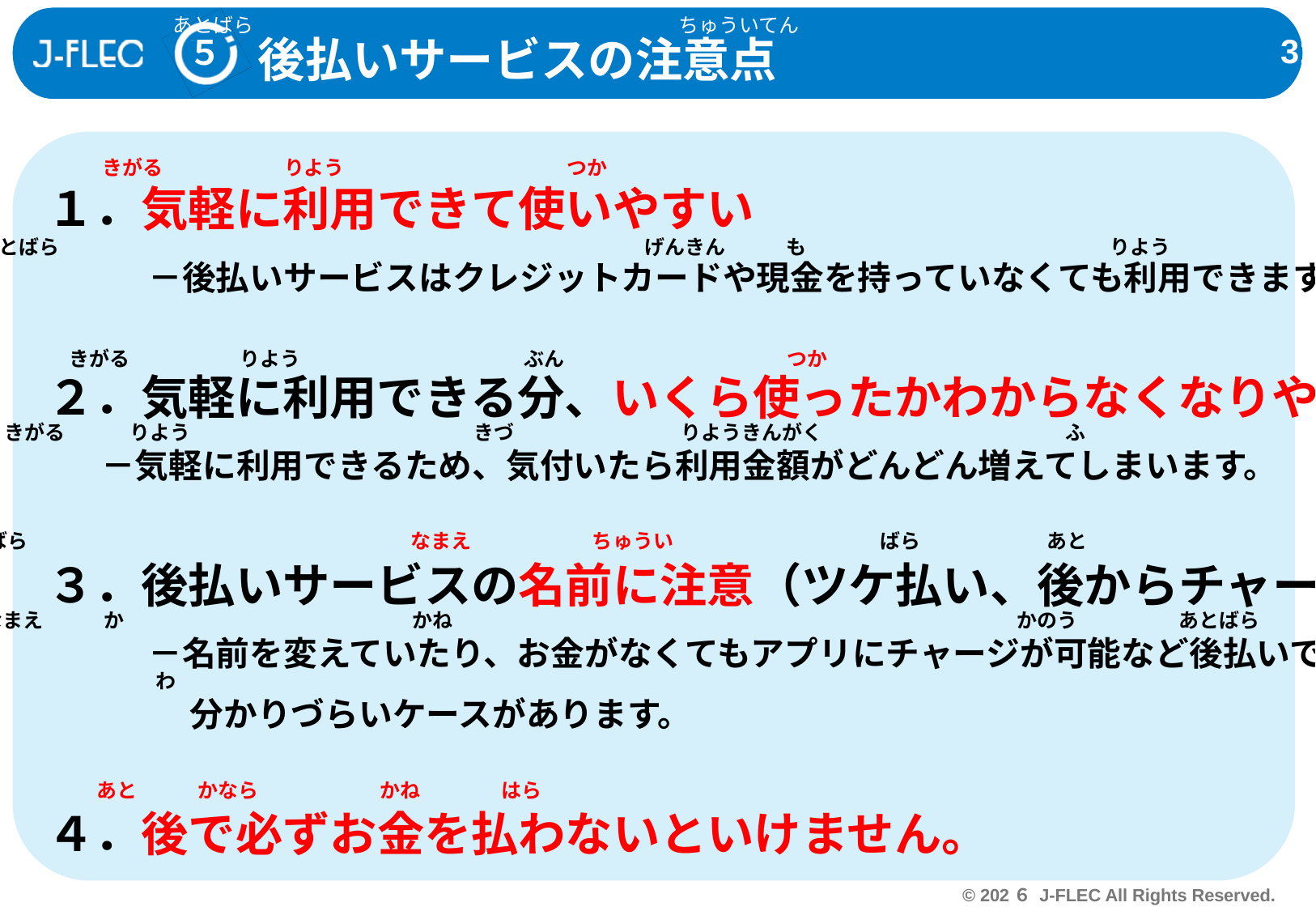

あとばら　　　　　　　　　　　　　　　　　　　　　ちゅういてん
後払いサービスの注意点
５
１．気軽に利用できて使いやすい
　　　－後払いサービスはクレジットカードや現金を持っていなくても利用できます。

２．気軽に利用できる分、いくら使ったかわからなくなりやすい
      －気軽に利用できるため、気付いたら利用金額がどんどん増えてしまいます。

３．後払いサービスの名前に注意（ツケ払い、後からチャージ等）
　　　－名前を変えていたり、お金がなくてもアプリにチャージが可能など後払いであることが
　　　　 分かりづらいケースがあります。

４．後で必ずお金を払わないといけません。
きがる　　　　　　りよう　　　　　　　　　　　つか
あとばら　　　　　　　　　　　　　　　　　　　　　　　　　　　　    げんきん　　　も　　　　　　　　　　　　　　　りよう
きがる　　　　　  りよう　　　　　　　　　　　ぶん　　　　　　　　　　　つか
きがる　　　 りよう　　　　　　　　　　　　　　きづ　　　　　　　　 りようきんがく　　　　　　　　　　　　ふ
あとばら　　　　　　　　　　　　　　　　　　    なまえ　　　　　　ちゅうい　　　　　　　　　　 ばら　　　　　　 あと　　　　　　　　　　　　　　　　　　など
なまえ　　　か　　　　　　　　　　　　　　 かね　　　　　　　　　　　　　　　　　　　　　　　　　　　    かのう　　　　　あとばら
わ
あと　　　かなら　　　　　　かね　　　　はら